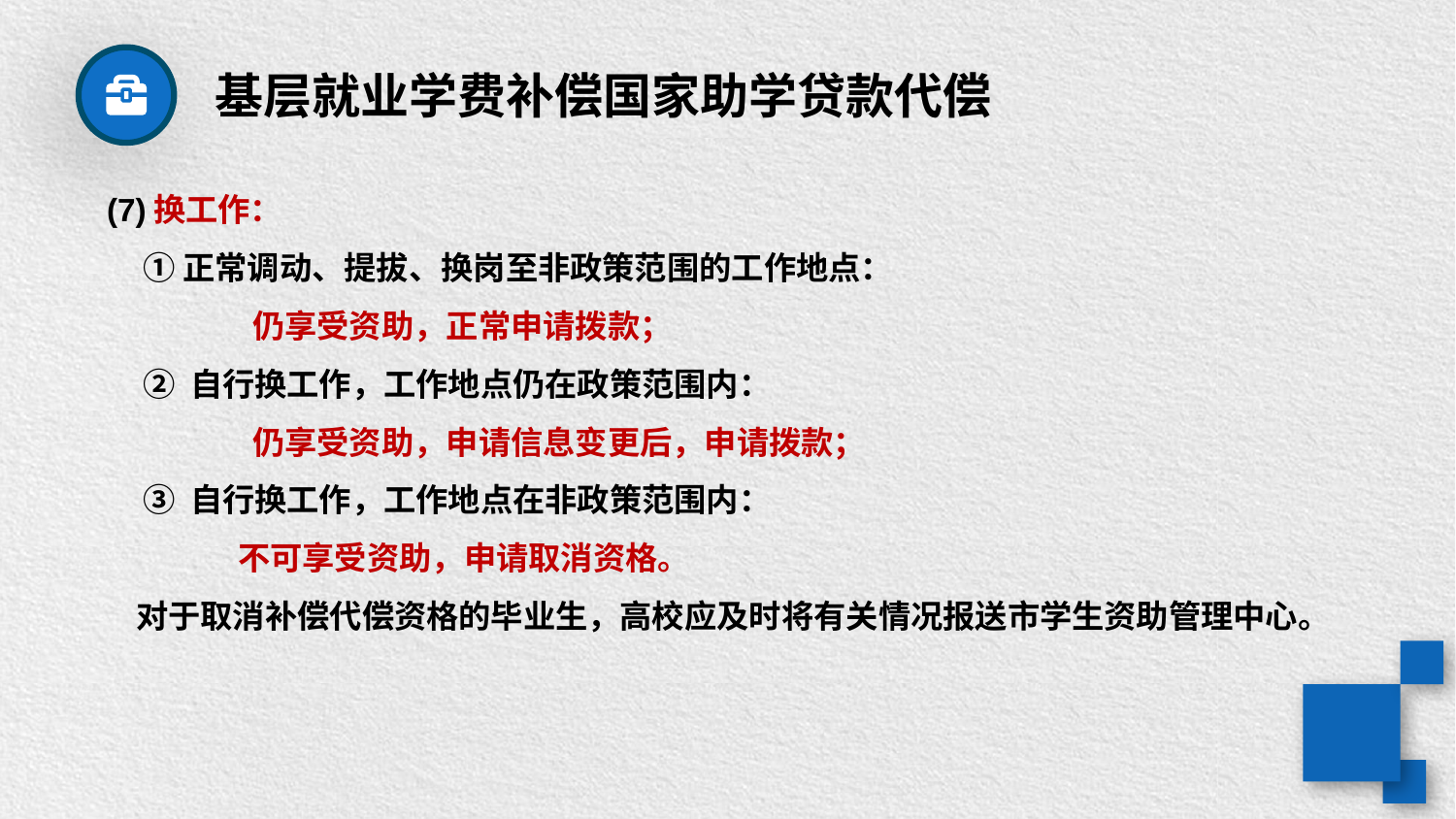

基层就业学费补偿国家助学贷款代偿

(7)换工作：
     ①正常调动、提拔、换岗至非政策范围的工作地点：
                   仍享受资助，正常申请拨款；
     ② 自行换工作，工作地点仍在政策范围内：
                   仍享受资助，申请信息变更后，申请拨款；
     ③ 自行换工作，工作地点在非政策范围内：
                 不可享受资助，申请取消资格。
   对于取消补偿代偿资格的毕业生，高校应及时将有关情况报送市学生资助管理中心。